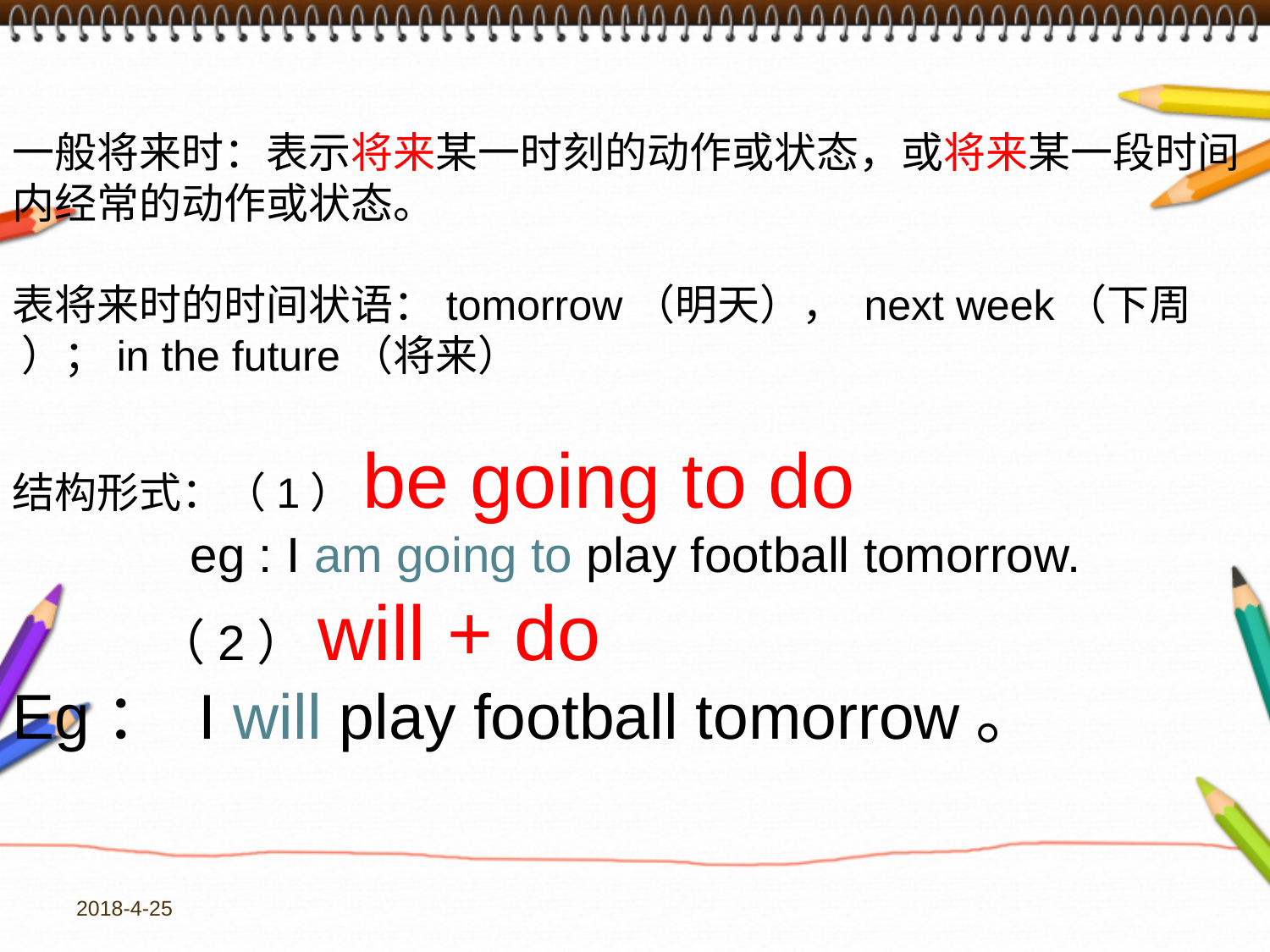

一般将来时：表示将来某一时刻的动作或状态，或将来某一段时间内经常的动作或状态。

表将来时的时间状语：tomorrow（明天）， next week（下周 ）；in the future（将来）

结构形式：（1）be going to do
               eg : I am going to play football tomorrow.
            （2）will + do
Eg： I will play football tomorrow。
2018-4-25